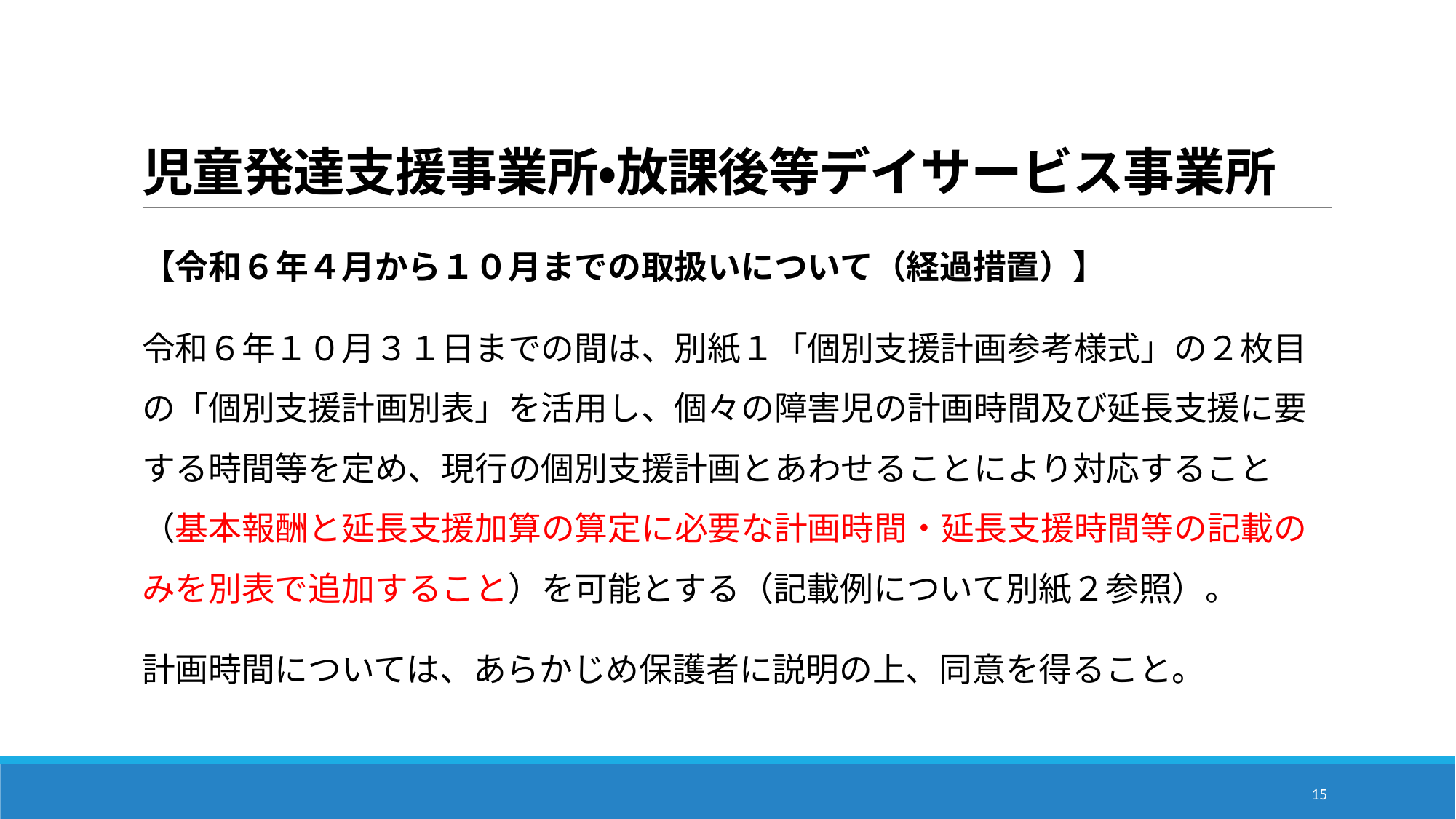

# 児童発達支援事業所・放課後等デイサービス事業所
【令和６年４月から１０月までの取扱いについて（経過措置）】
令和６年１０月３１日までの間は、別紙１「個別支援計画参考様式」の２枚目の「個別支援計画別表」を活用し、個々の障害児の計画時間及び延長支援に要する時間等を定め、現行の個別支援計画とあわせることにより対応すること（基本報酬と延長支援加算の算定に必要な計画時間・延長支援時間等の記載のみを別表で追加すること）を可能とする（記載例について別紙２参照）。
計画時間については、あらかじめ保護者に説明の上、同意を得ること。

15